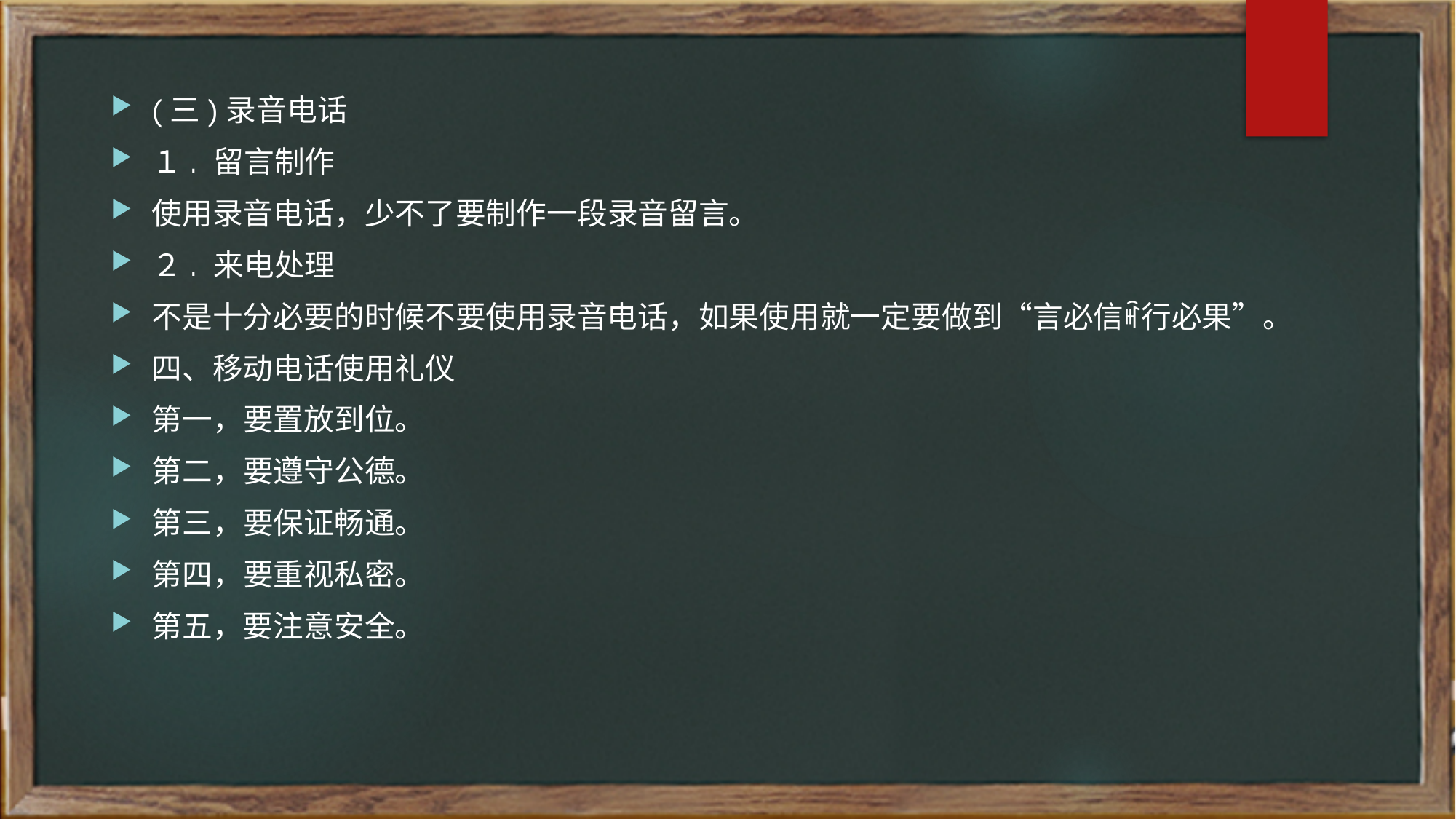

(三)录音电话
１. 留言制作
使用录音电话，少不了要制作一段录音留言。
２. 来电处理
不是十分必要的时候不要使用录音电话，如果使用就一定要做到“言必信ꎬ行必果”。
四、移动电话使用礼仪
第一，要置放到位。
第二，要遵守公德。
第三，要保证畅通。
第四，要重视私密。
第五，要注意安全。